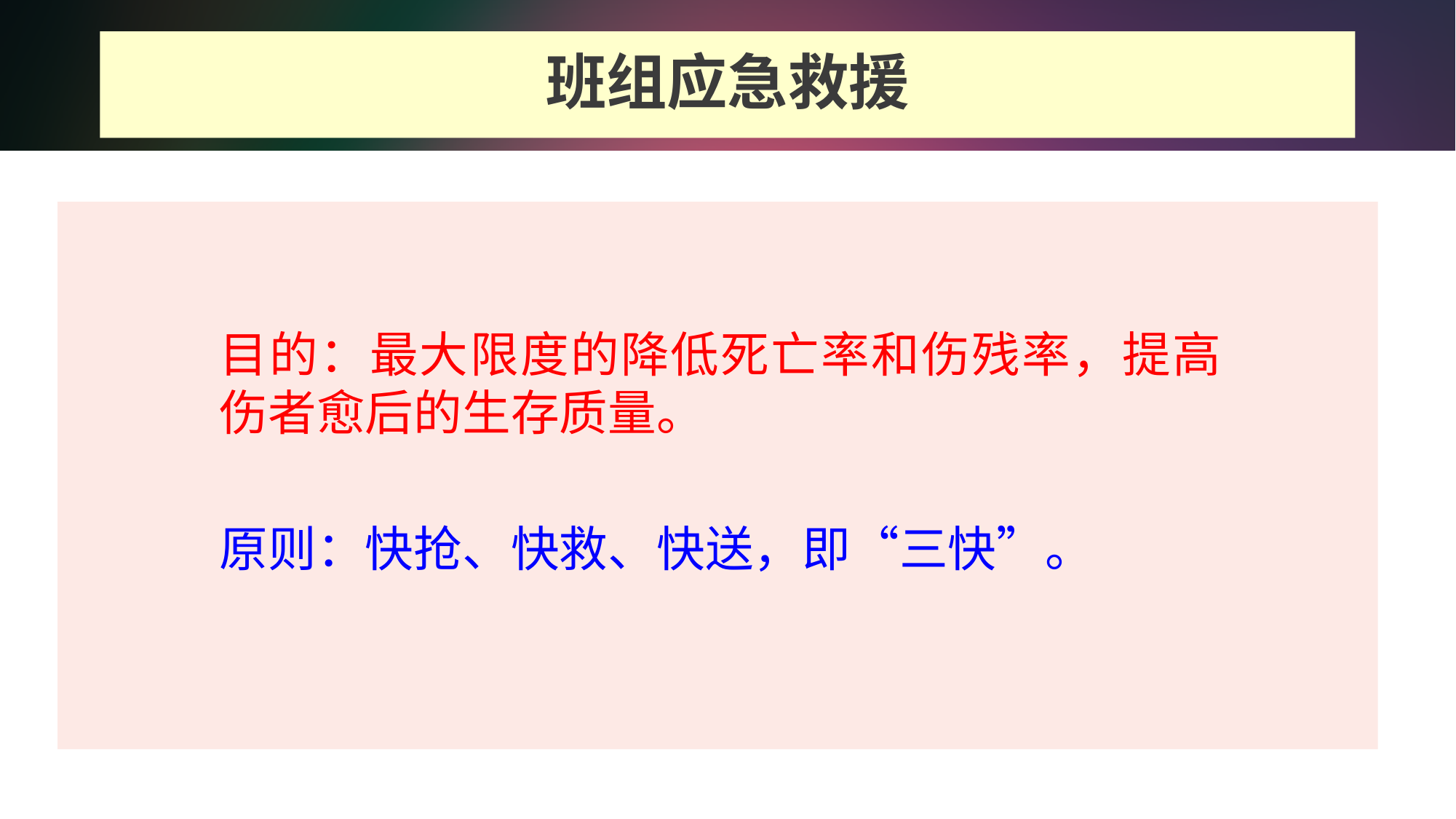

班组应急救援

目的：最大限度的降低死亡率和伤残率，提高伤者愈后的生存质量。

原则：快抢、快救、快送，即“三快”。